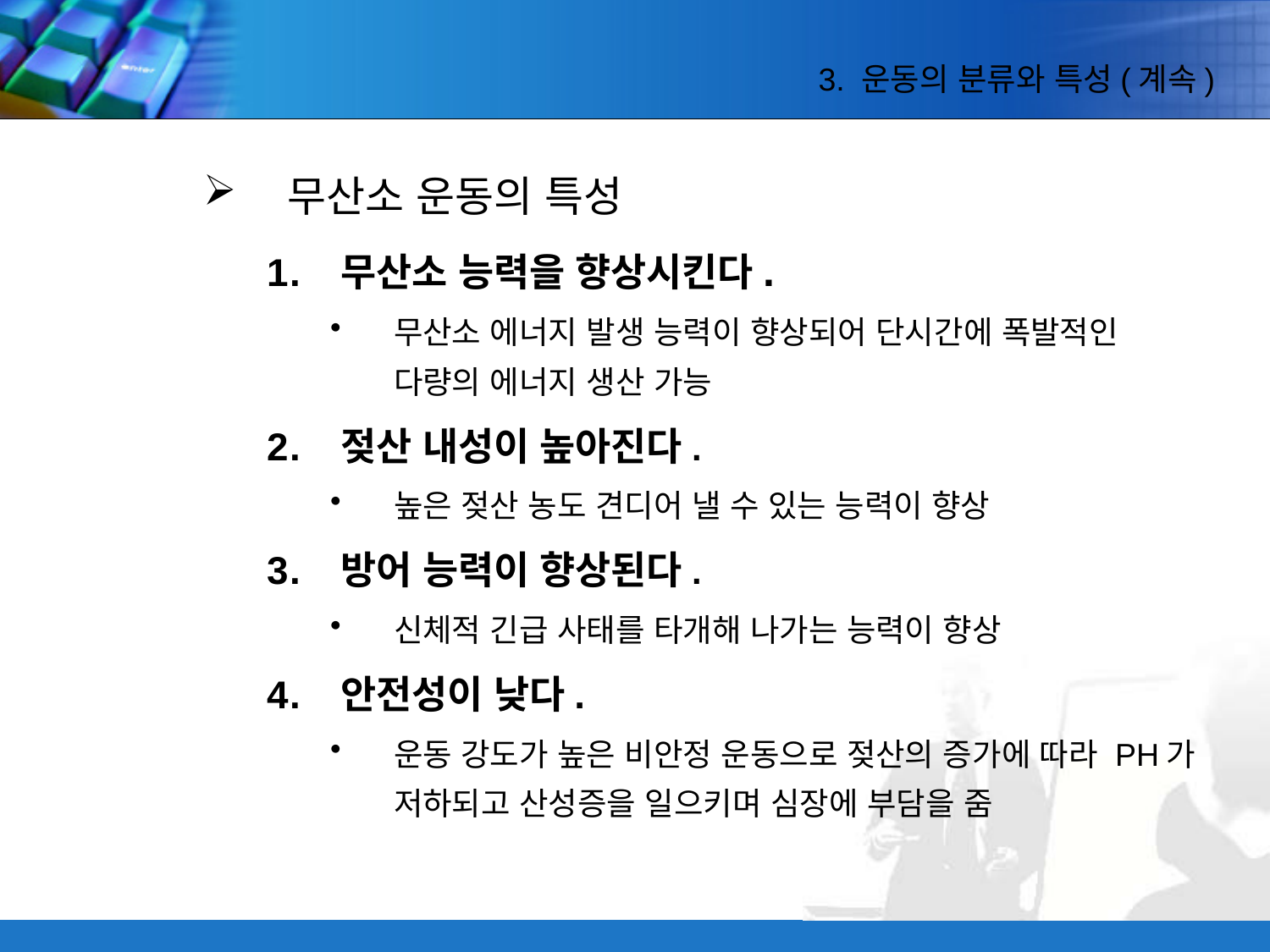

3. 운동의 분류와 특성(계속)
무산소 운동의 특성
무산소 능력을 향상시킨다.
무산소 에너지 발생 능력이 향상되어 단시간에 폭발적인 다량의 에너지 생산 가능
젖산 내성이 높아진다.
높은 젖산 농도 견디어 낼 수 있는 능력이 향상
방어 능력이 향상된다.
신체적 긴급 사태를 타개해 나가는 능력이 향상
안전성이 낮다.
운동 강도가 높은 비안정 운동으로 젖산의 증가에 따라 PH가 저하되고 산성증을 일으키며 심장에 부담을 줌